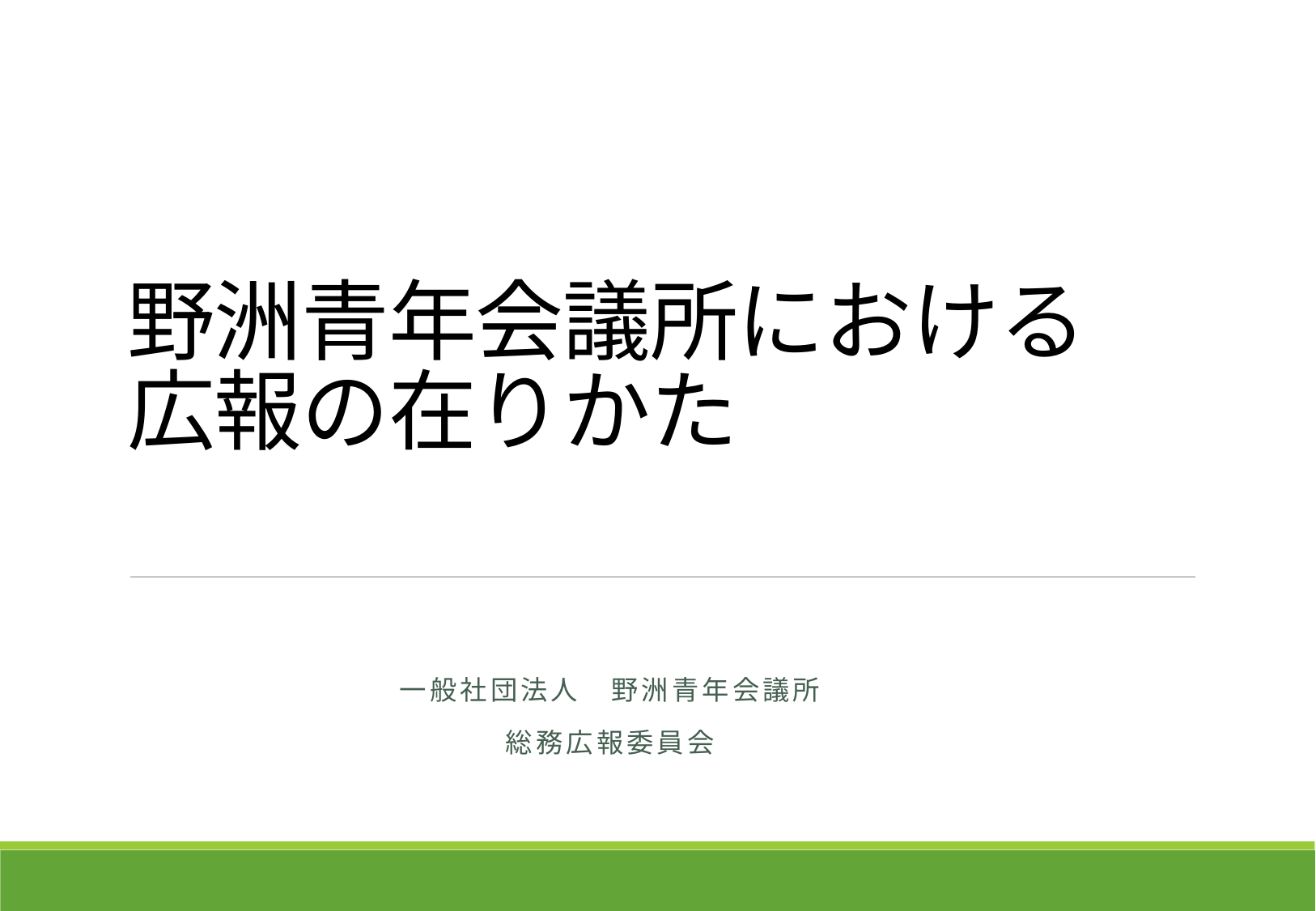

# 野洲青年会議所における 広報の在りかた
一般社団法人　野洲青年会議所
総務広報委員会